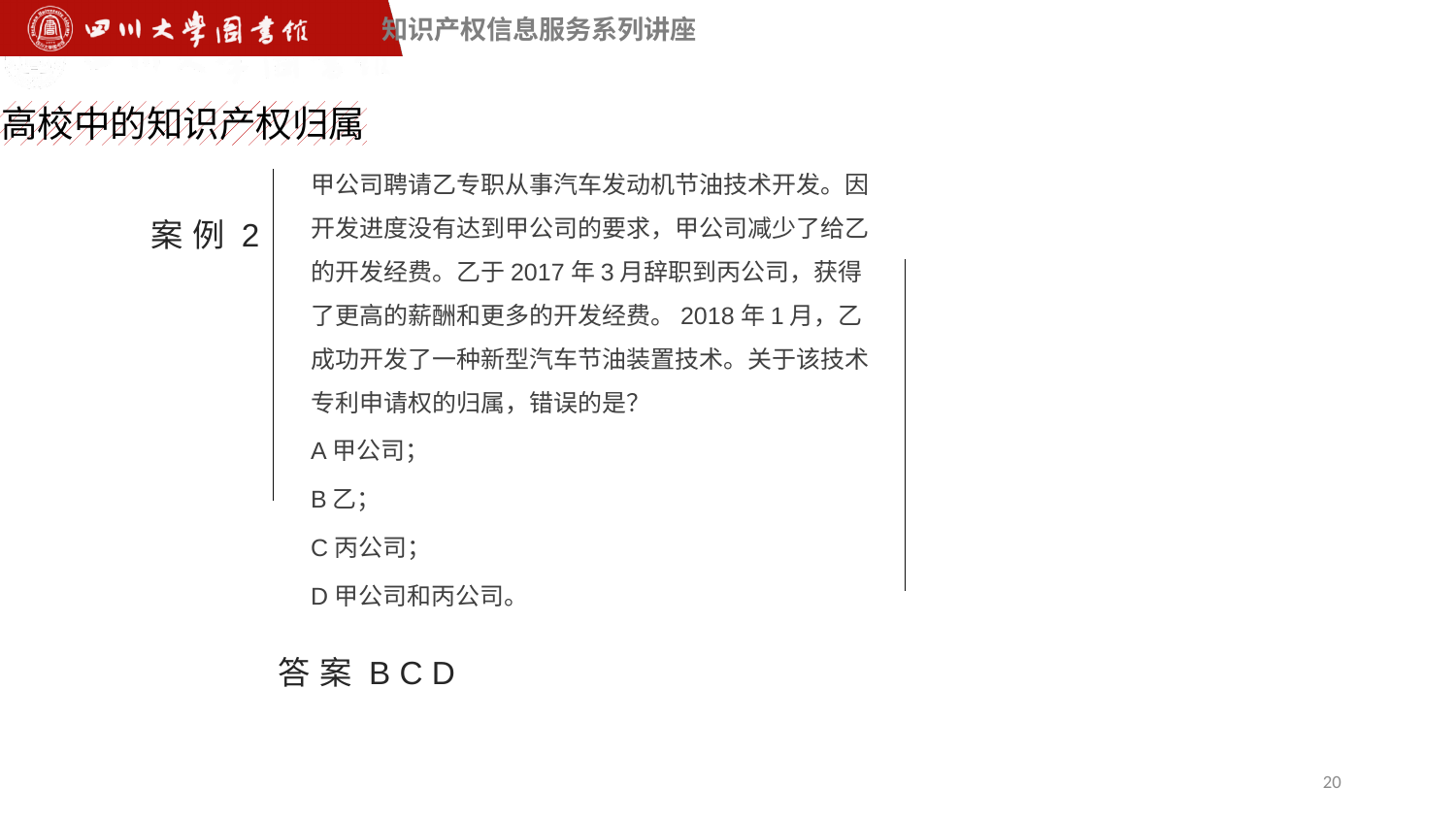

高校中的知识产权归属
甲公司聘请乙专职从事汽车发动机节油技术开发。因开发进度没有达到甲公司的要求，甲公司减少了给乙的开发经费。乙于2017年3月辞职到丙公司，获得了更高的薪酬和更多的开发经费。2018年1月，乙成功开发了一种新型汽车节油装置技术。关于该技术专利申请权的归属，错误的是？
A甲公司；
B乙；
C丙公司；
D甲公司和丙公司。

案例2
答案BCD
20